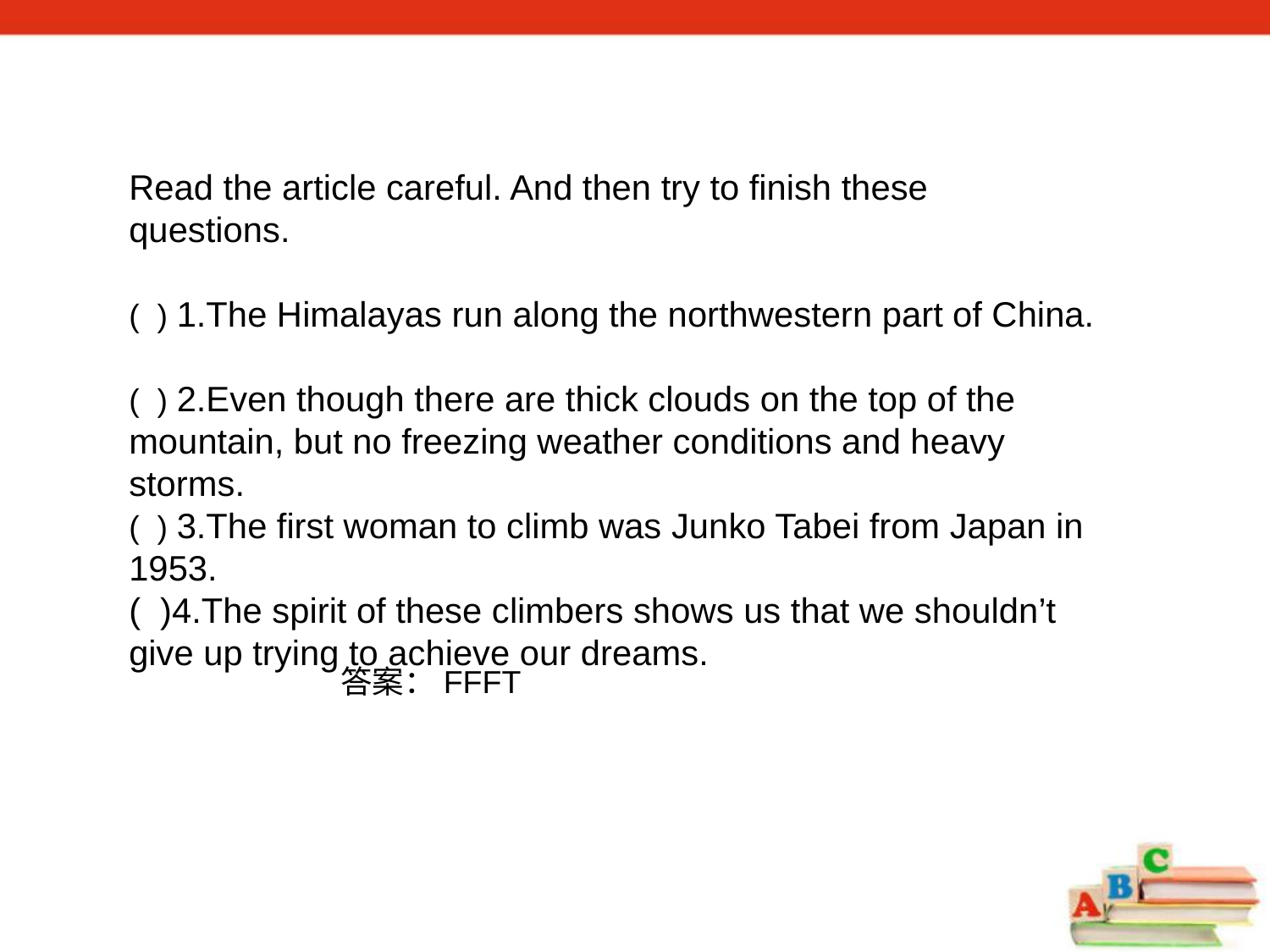

Read the article careful. And then try to finish these questions.

(  ) 1.The Himalayas run along the northwestern part of China.
(  ) 2.Even though there are thick clouds on the top of the mountain, but no freezing weather conditions and heavy storms.
(  ) 3.The first woman to climb was Junko Tabei from Japan in 1953.
(  )4.The spirit of these climbers shows us that we shouldn’t give up trying to achieve our dreams.
答案：FFFT